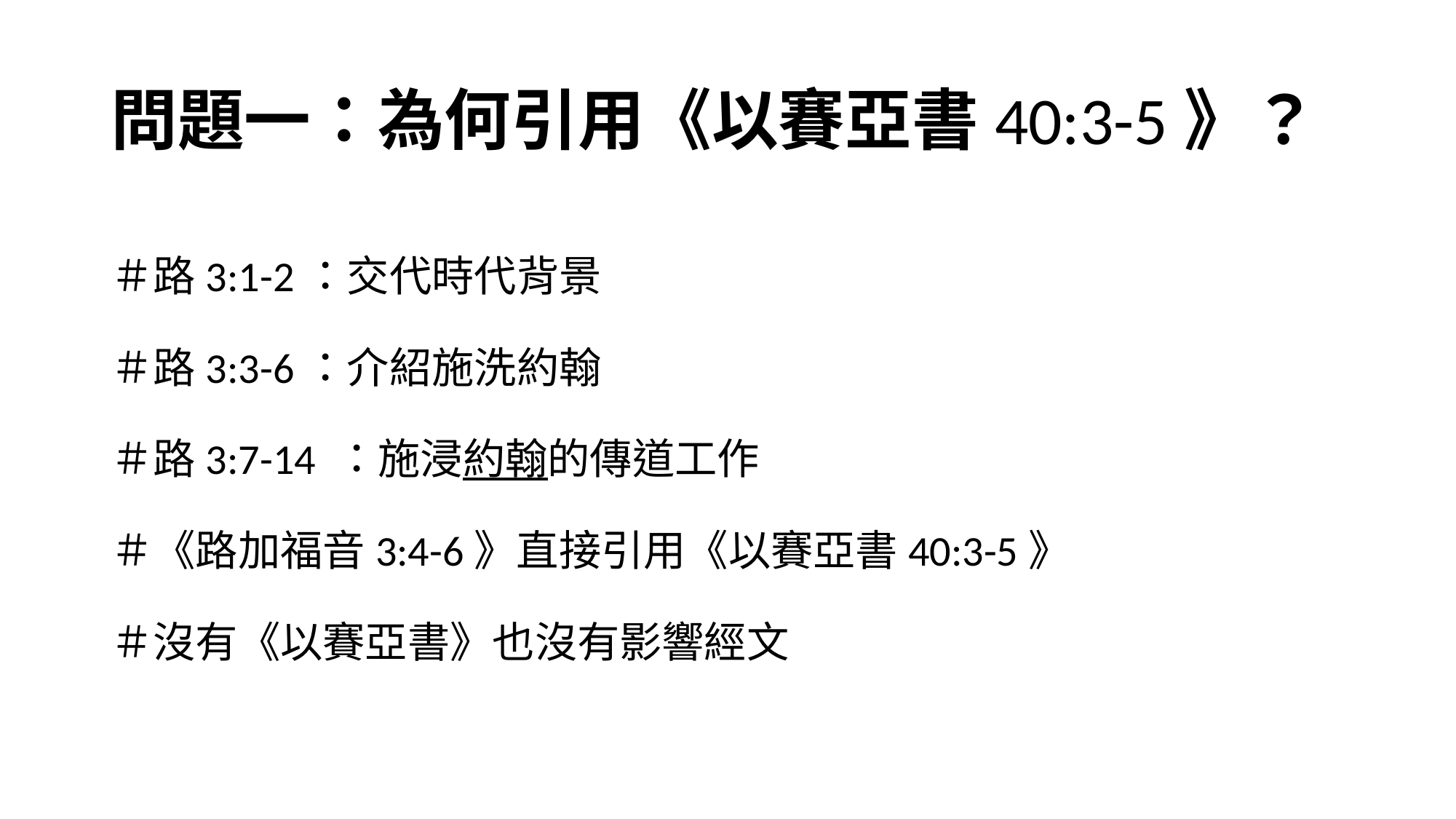

# 問題一：為何引用《以賽亞書40:3-5》？
＃路3:1-2：交代時代背景
＃路3:3-6：介紹施洗約翰
＃路3:7-14 ：施浸約翰的傳道工作
＃《路加福音3:4-6》直接引用《以賽亞書40:3-5》
＃沒有《以賽亞書》也沒有影響經文